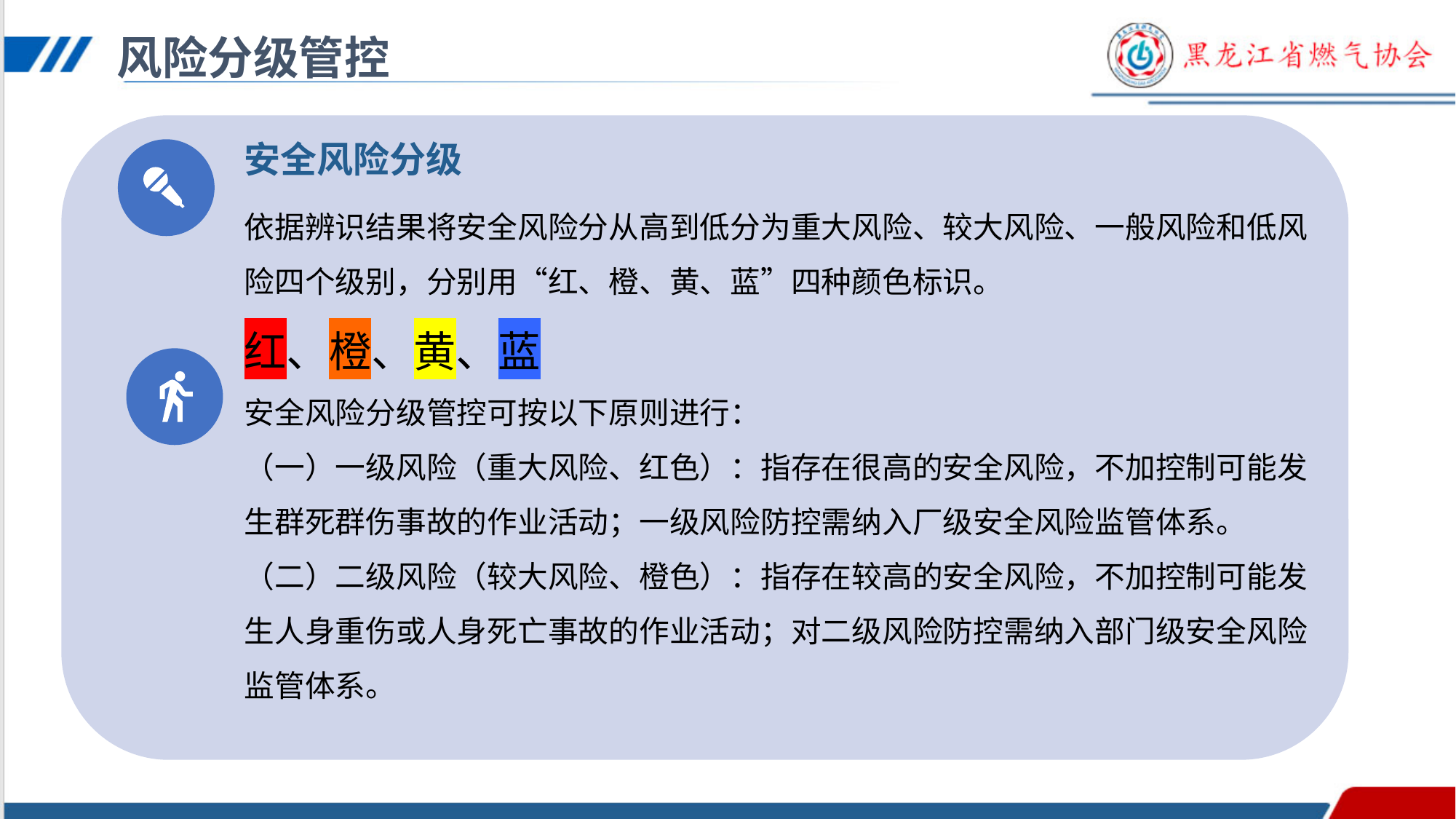

风险分级管控

安全风险分级

依据辨识结果将安全风险分从高到低分为重大风险、较大风险、一般风险和低风险四个级别，分别用“红、橙、黄、蓝”四种颜色标识。
红、橙、黄、蓝
安全风险分级管控可按以下原则进行：
（一）一级风险（重大风险、红色）：指存在很高的安全风险，不加控制可能发生群死群伤事故的作业活动；一级风险防控需纳入厂级安全风险监管体系。
（二）二级风险（较大风险、橙色）：指存在较高的安全风险，不加控制可能发生人身重伤或人身死亡事故的作业活动；对二级风险防控需纳入部门级安全风险监管体系。